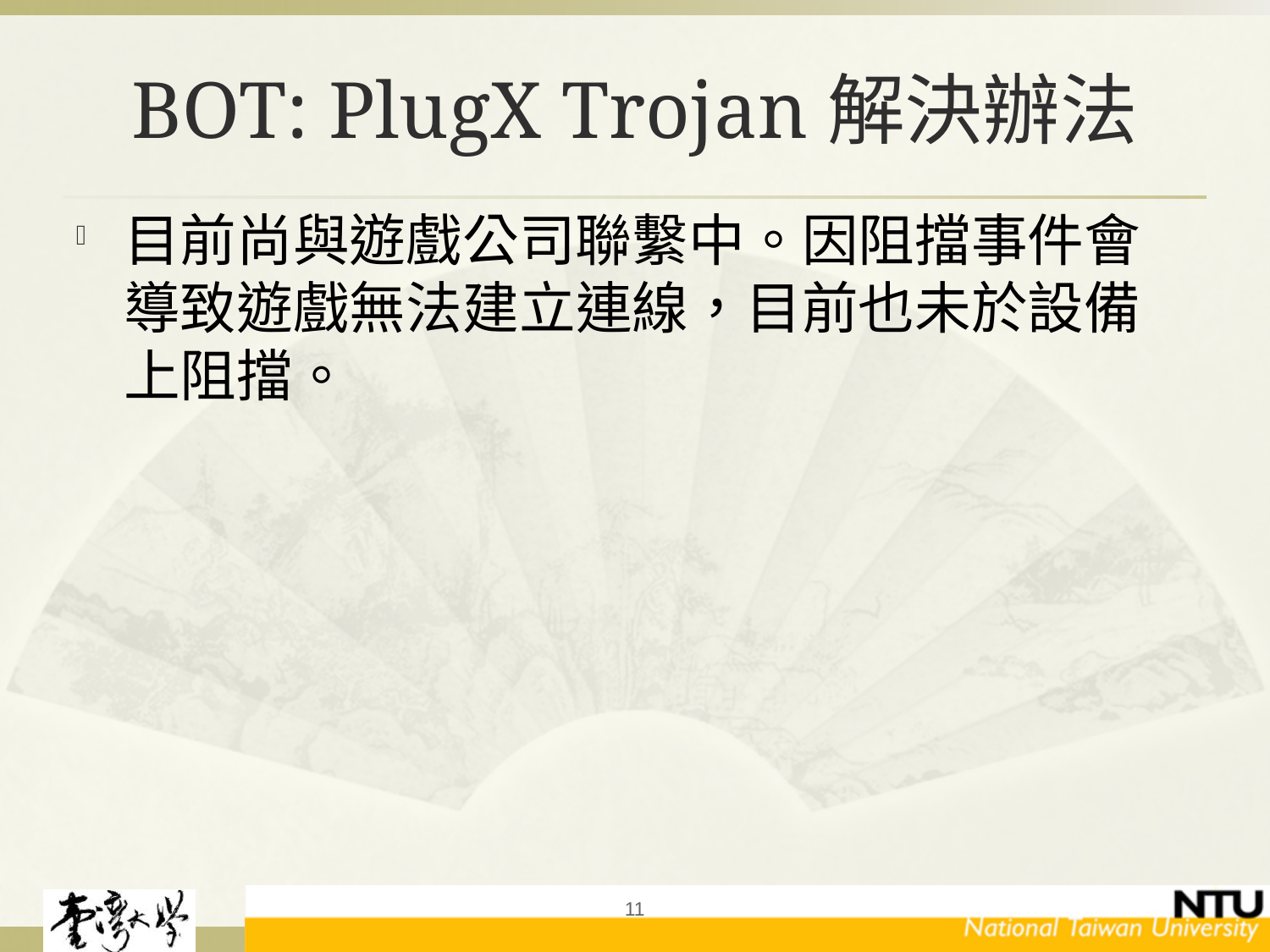

# BOT: PlugX Trojan解決辦法
目前尚與遊戲公司聯繫中。因阻擋事件會導致遊戲無法建立連線，目前也未於設備上阻擋。
11